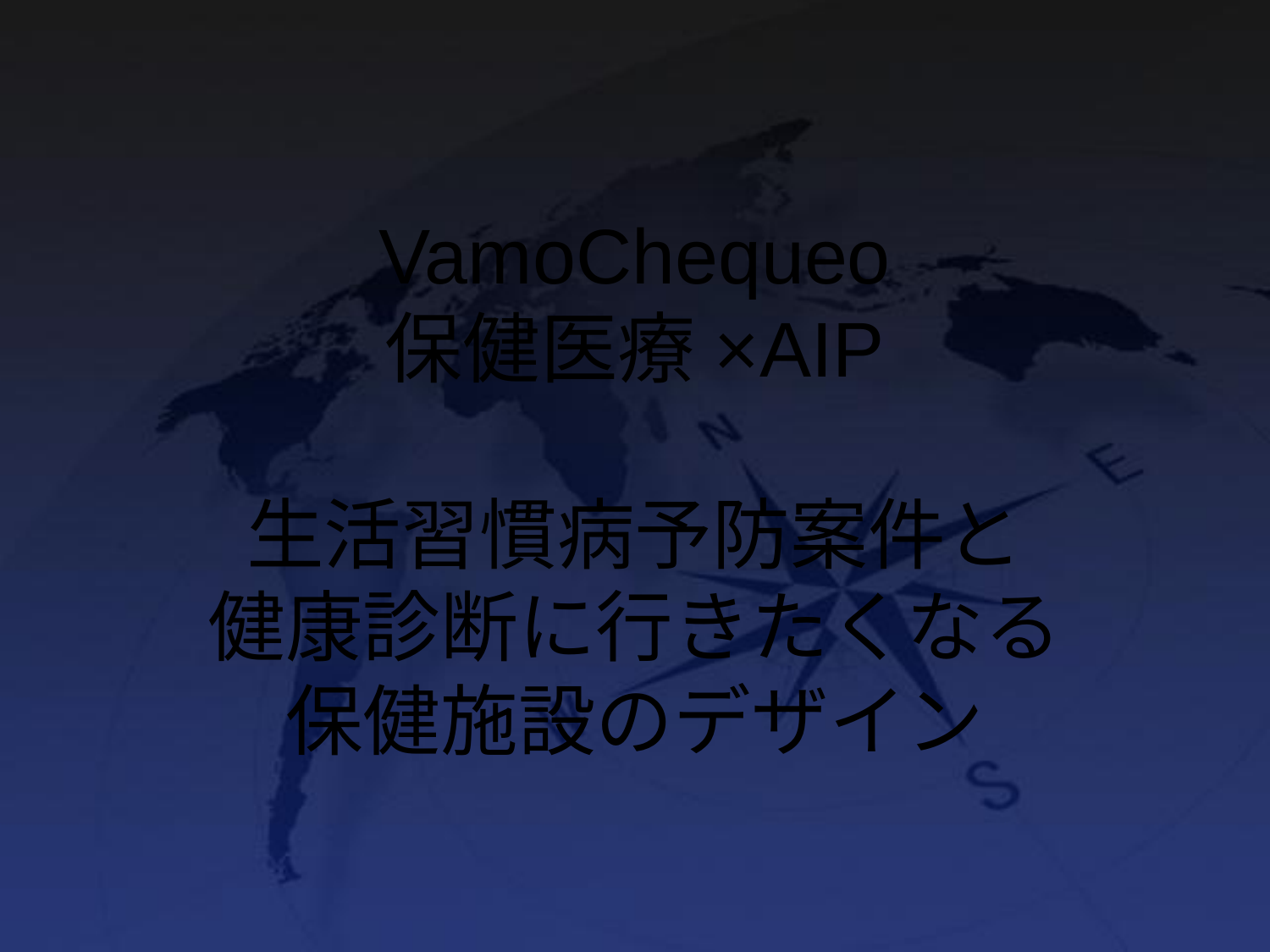

# VamoChequeo 保健医療×AIP 生活習慣病予防案件と 健康診断に行きたくなる 保健施設のデザイン